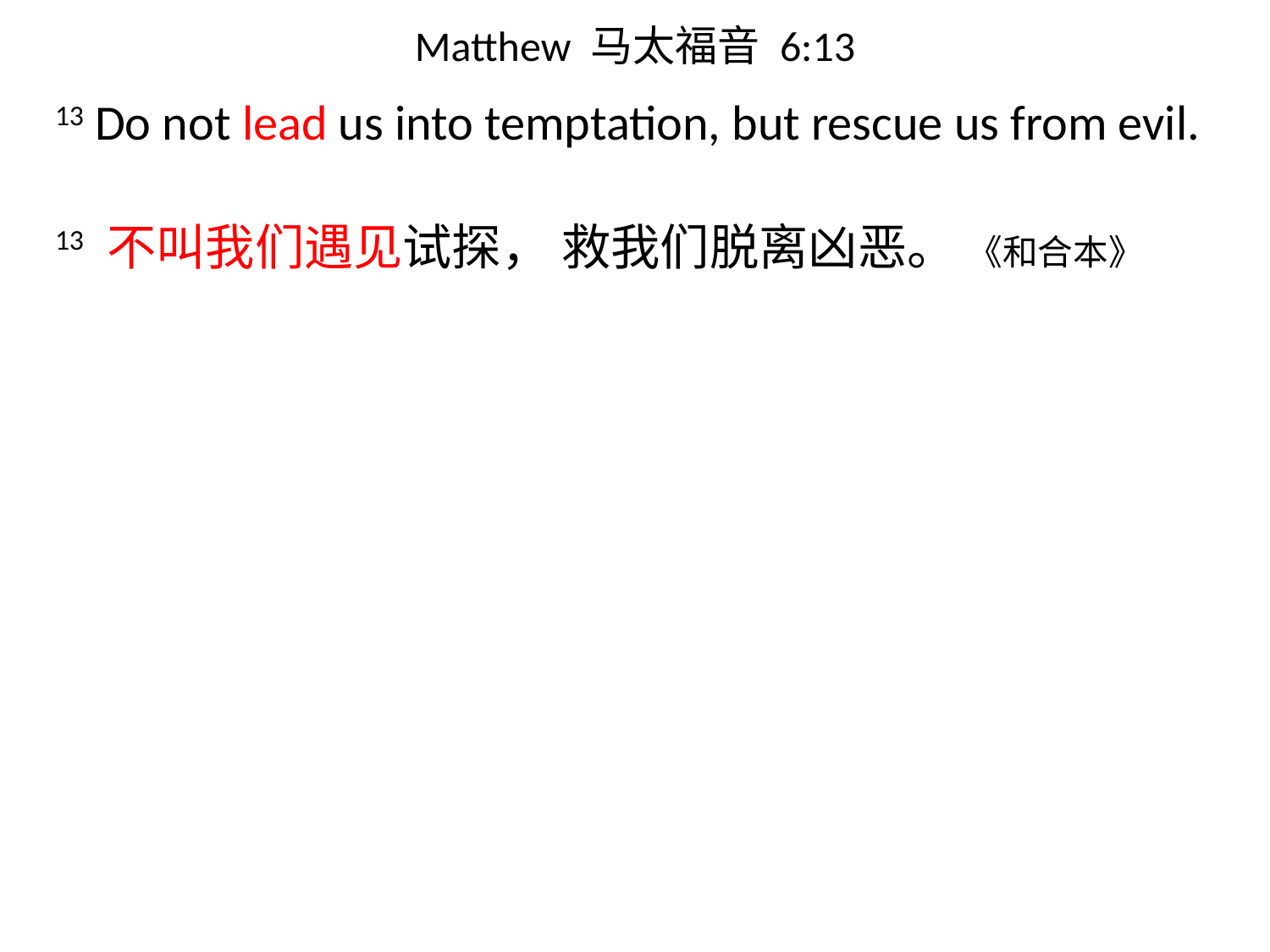

# Matthew 马太福音 6:13
13 Do not lead us into temptation, but rescue us from evil.

13 不叫我们遇见试探， 救我们脱离凶恶。 《和合本》